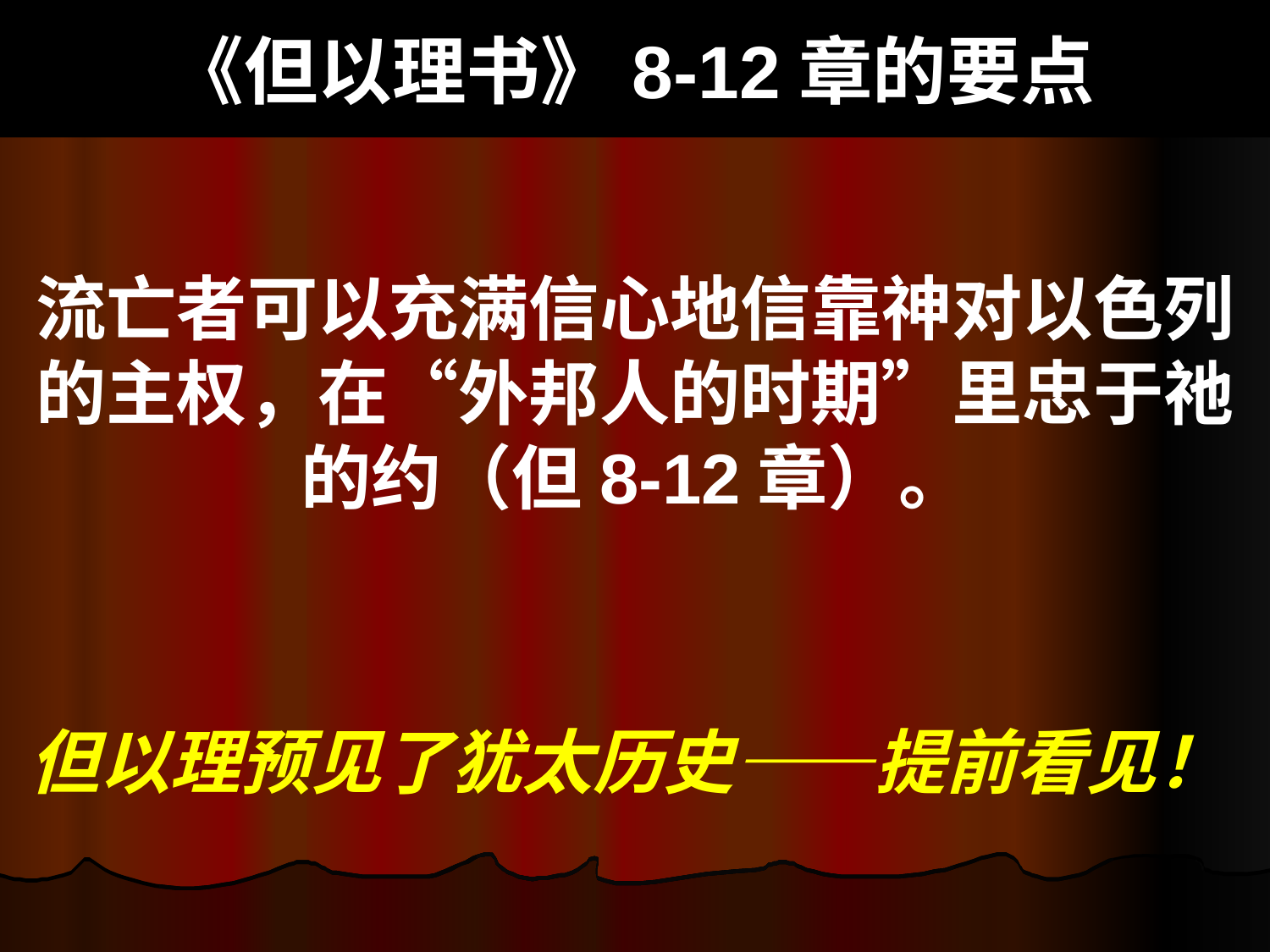

# 《但以理书》8-12章的要点
544a
流亡者可以充满信心地信靠神对以色列的主权，在“外邦人的时期”里忠于祂的约（但8-12章）。
但以理预见了犹太历史——提前看见！